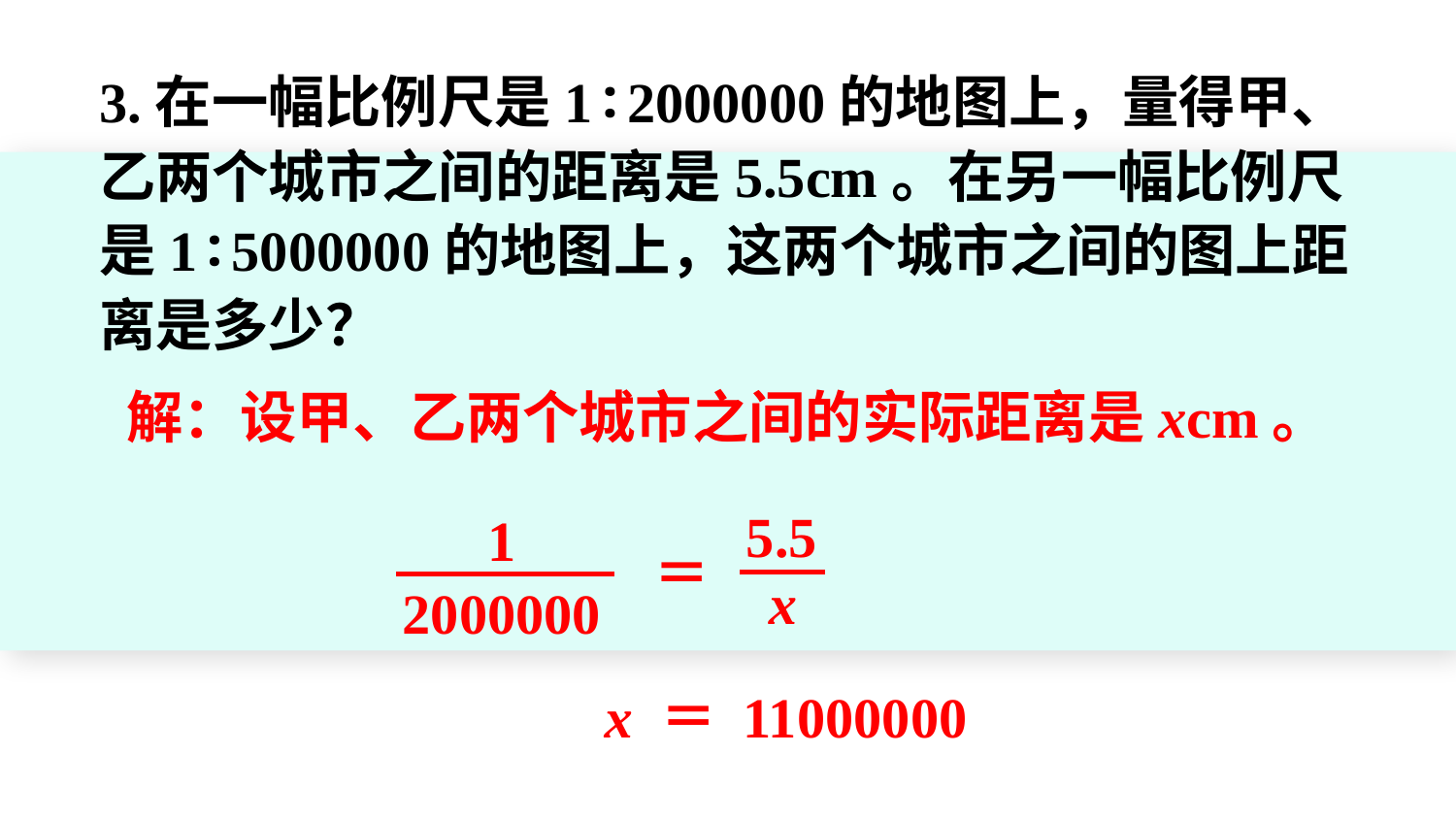

3.在一幅比例尺是1∶2000000的地图上，量得甲、乙两个城市之间的距离是5.5cm。在另一幅比例尺是1∶5000000的地图上，这两个城市之间的图上距离是多少？
解：设甲、乙两个城市之间的实际距离是xcm。
5.5
1
＝
2000000
x
x ＝ 11000000